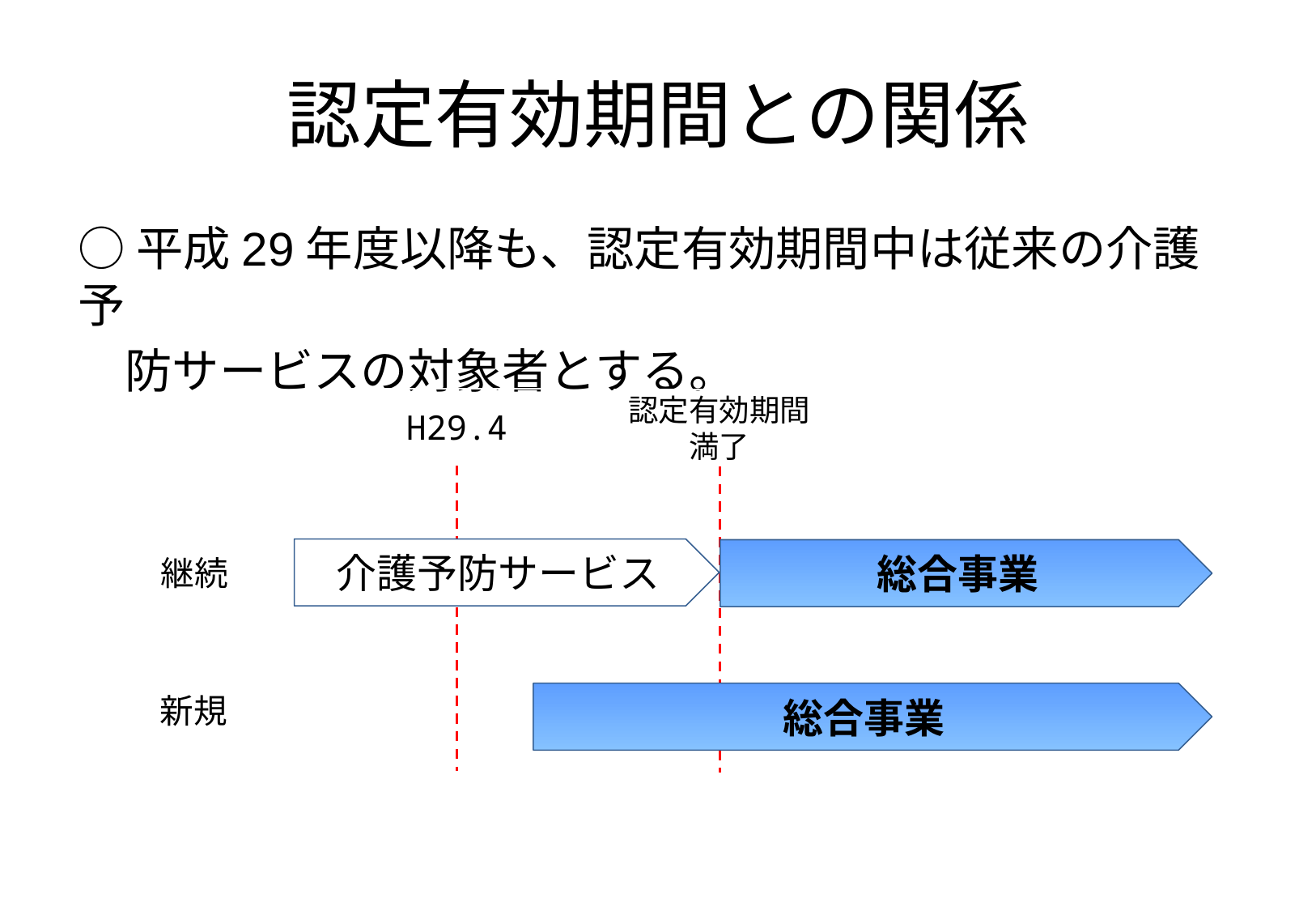

# 認定有効期間との関係
○平成29年度以降も、認定有効期間中は従来の介護予
　防サービスの対象者とする。

H29.4
認定有効期間満了
継続
介護予防サービス
総合事業
新規
総合事業